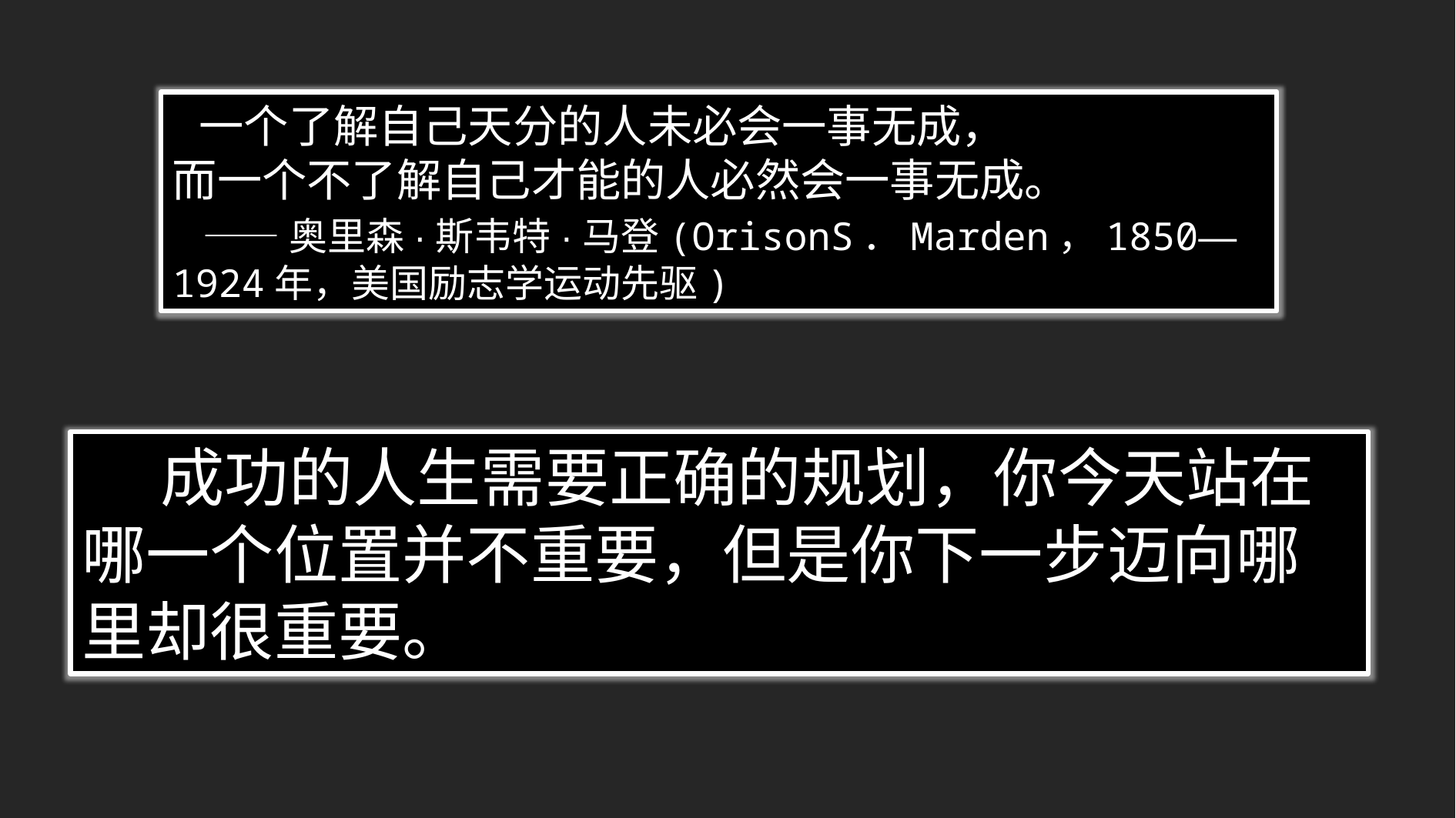

一个了解自己天分的人未必会一事无成，
而一个不了解自己才能的人必然会一事无成。
   ——奥里森·斯韦特·马登(OrisonS．Marden，1850—1924年，美国励志学运动先驱)
           成功的人生需要正确的规划，你今天站在哪一个位置并不重要，但是你下一步迈向哪里却很重要。